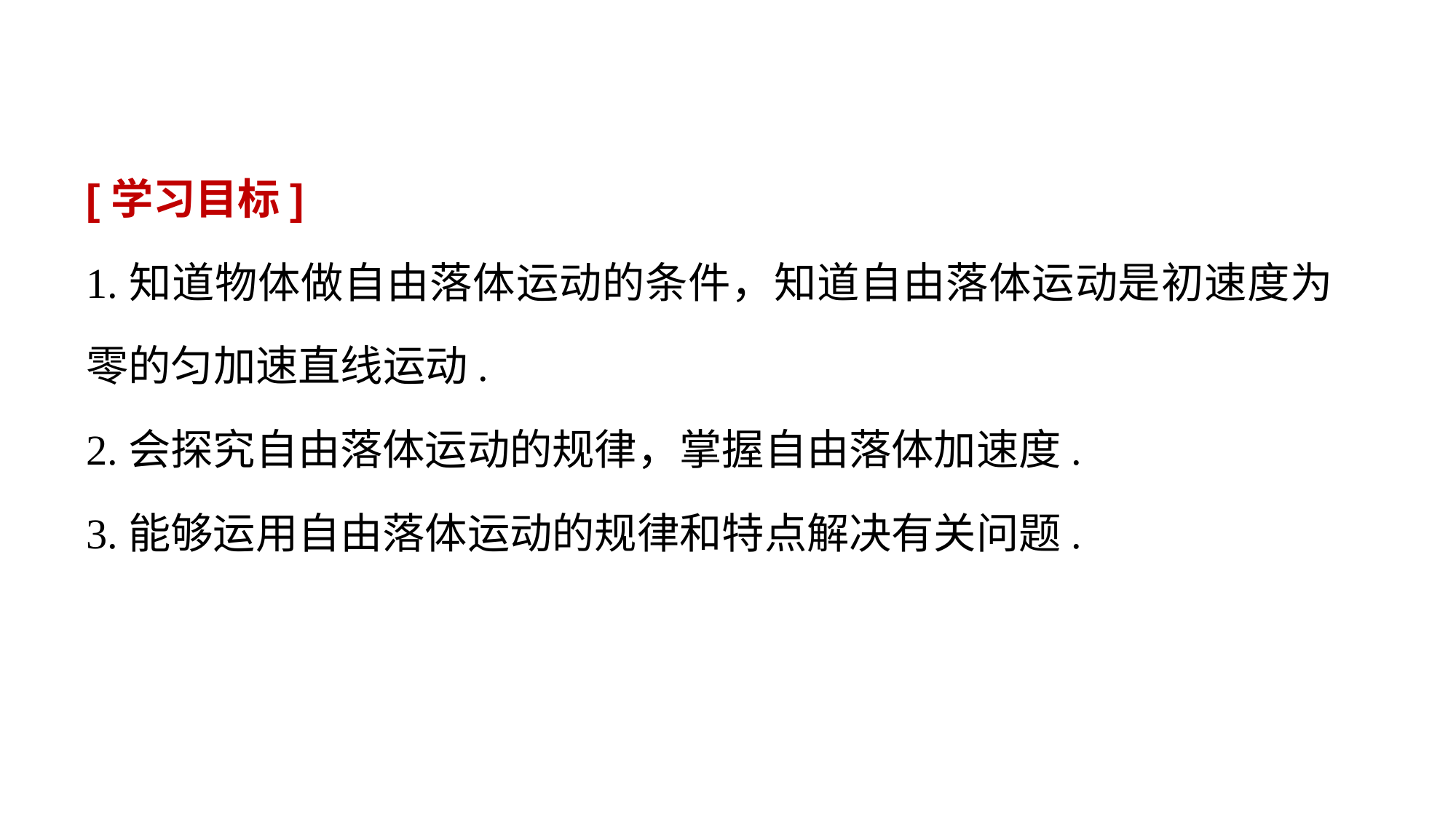

[学习目标]
1.知道物体做自由落体运动的条件，知道自由落体运动是初速度为零的匀加速直线运动.
2.会探究自由落体运动的规律，掌握自由落体加速度.
3.能够运用自由落体运动的规律和特点解决有关问题.